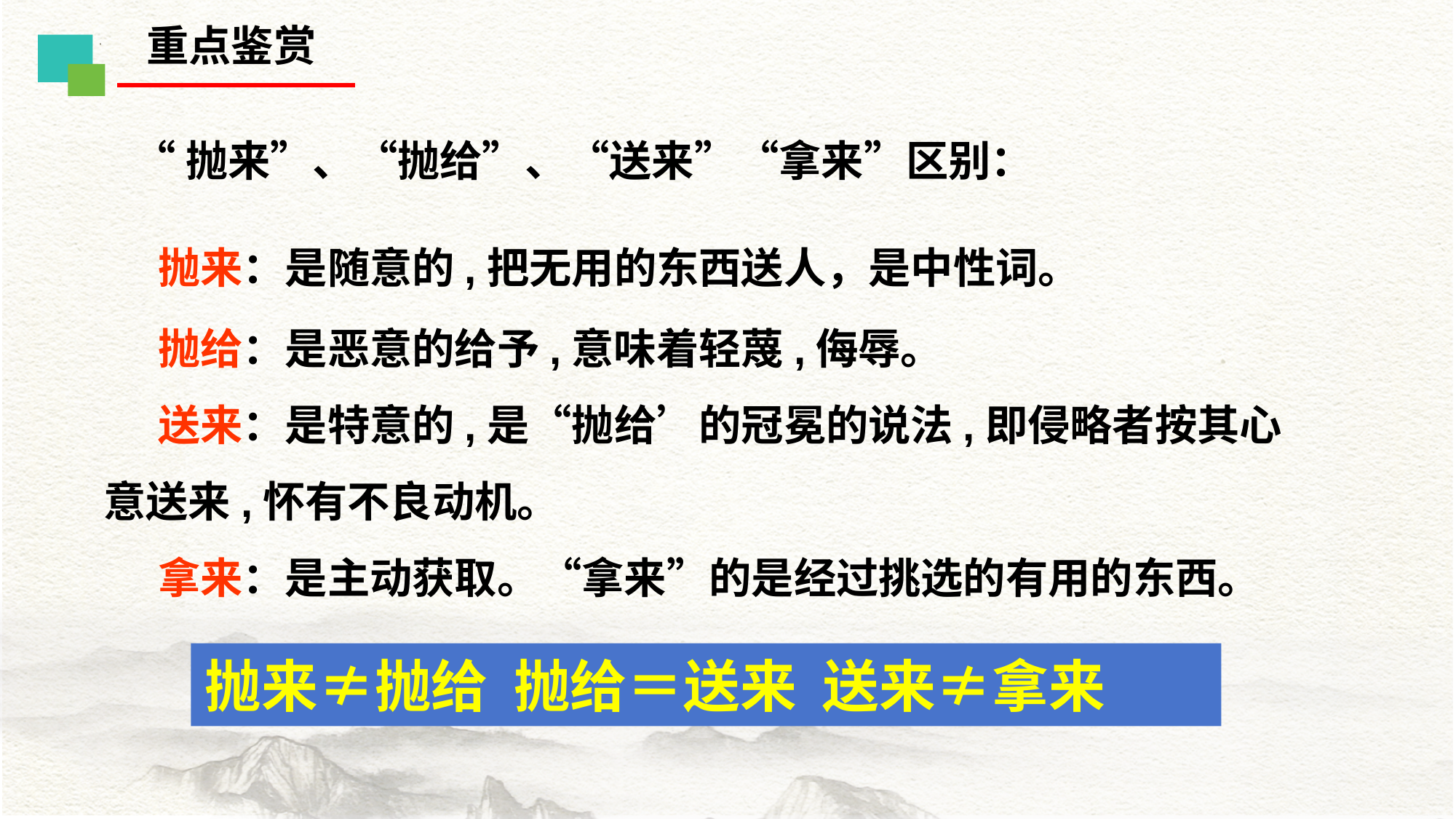

重点鉴赏

“抛来”、“抛给”、“送来”“拿来”区别：
抛来：是随意的,把无用的东西送人，是中性词。
抛给：是恶意的给予,意味着轻蔑,侮辱。
送来：是特意的,是“抛给’的冠冕的说法,即侵略者按其心意送来,怀有不良动机。
拿来：是主动获取。“拿来”的是经过挑选的有用的东西。
抛来≠抛给  抛给＝送来  送来≠拿来